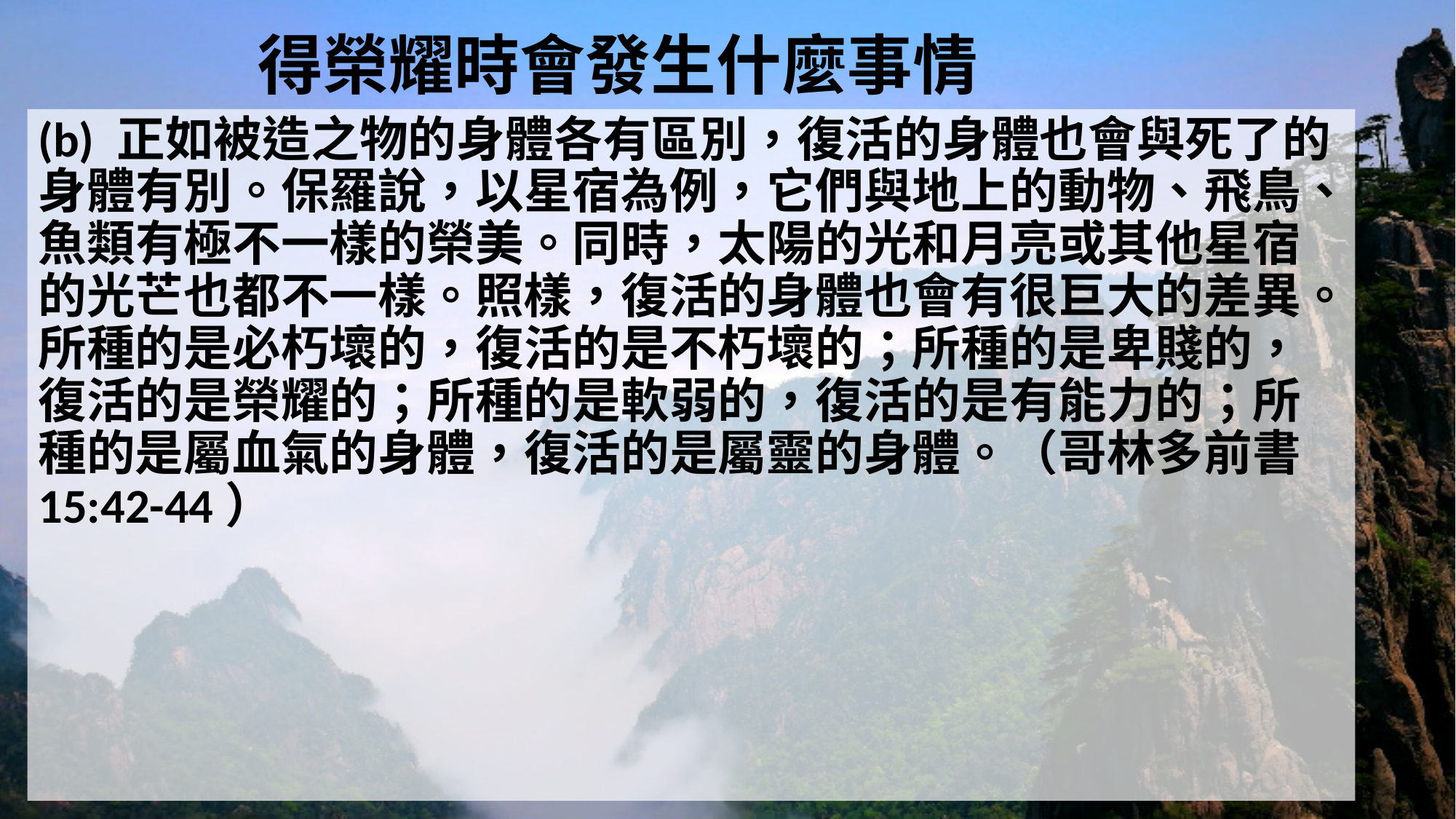

# 得榮耀時會發生什麼事情
(b) 正如被造之物的身體各有區別，復活的身體也會與死了的身體有別。保羅說，以星宿為例，它們與地上的動物、飛鳥、魚類有極不一樣的榮美。同時，太陽的光和月亮或其他星宿的光芒也都不一樣。照樣，復活的身體也會有很巨大的差異。所種的是必朽壞的，復活的是不朽壞的；所種的是卑賤的，復活的是榮耀的；所種的是軟弱的，復活的是有能力的；所種的是屬血氣的身體，復活的是屬靈的身體。（哥林多前書 15:42-44）